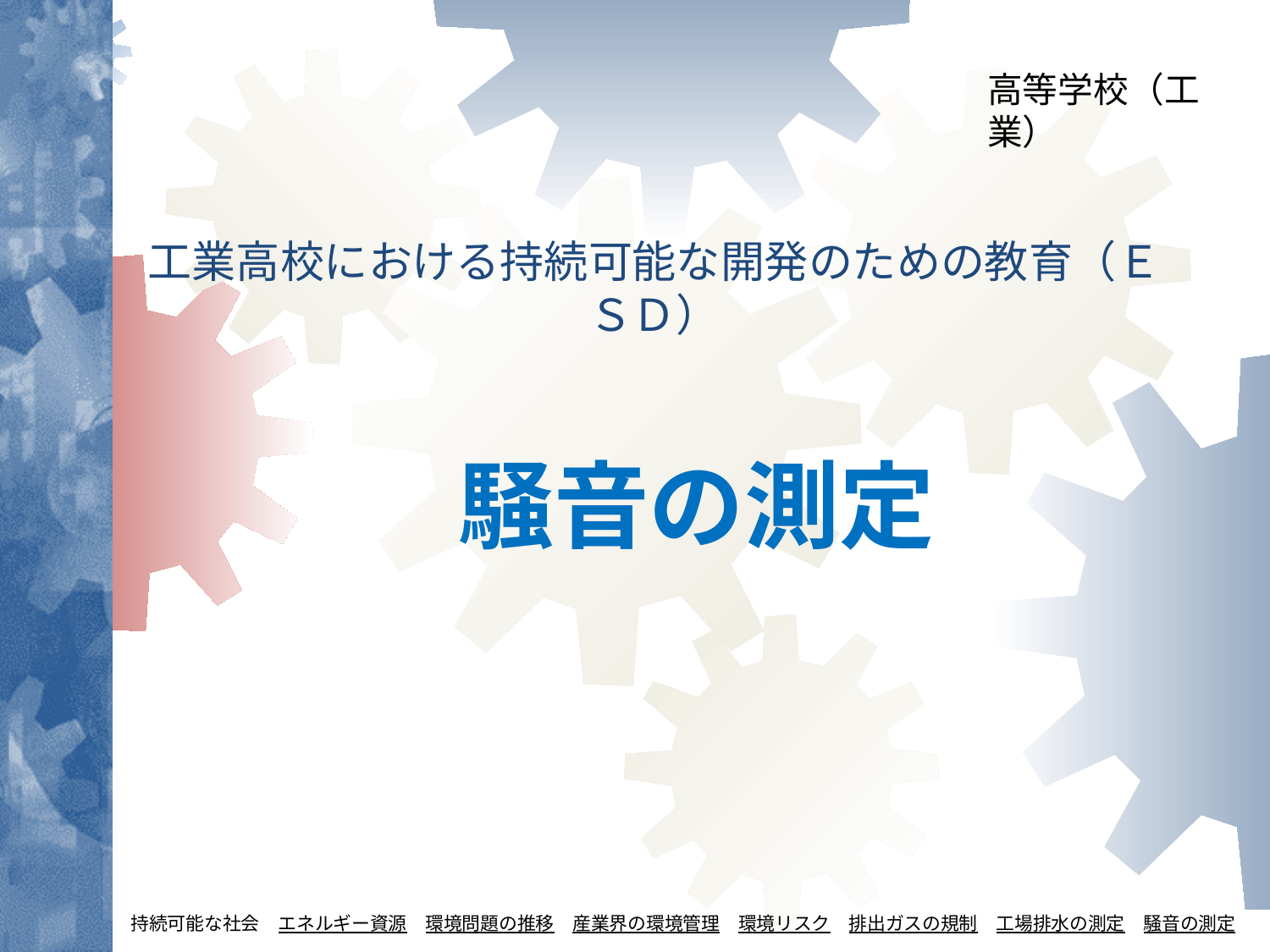

高等学校（工業）
工業高校における持続可能な開発のための教育（ＥＳＤ）
# 騒音の測定
持続可能な社会　エネルギー資源　環境問題の推移　産業界の環境管理　環境リスク　排出ガスの規制　工場排水の測定　騒音の測定